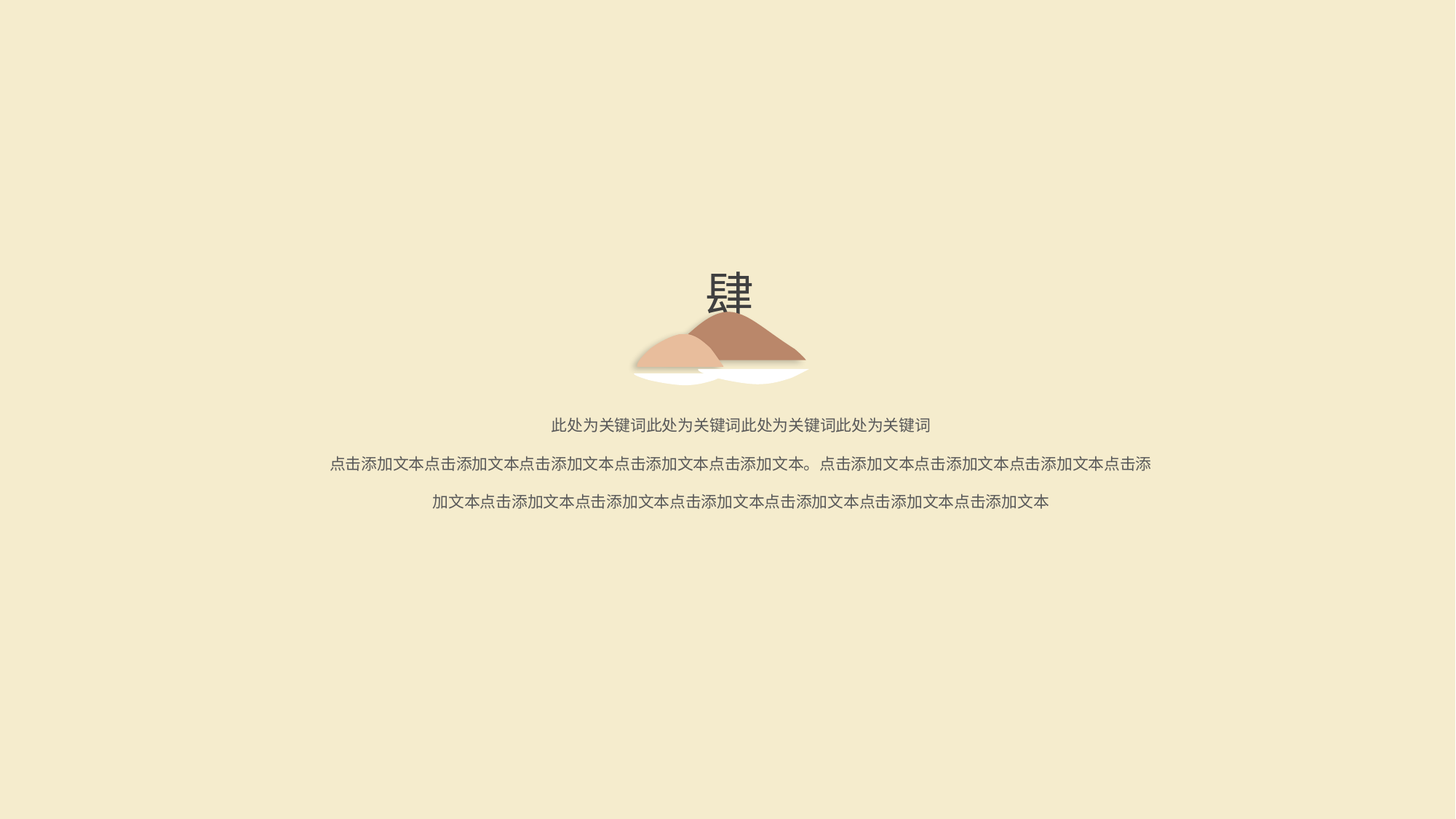

肆

此处为关键词此处为关键词此处为关键词此处为关键词
点击添加文本点击添加文本点击添加文本点击添加文本点击添加文本。点击添加文本点击添加文本点击添加文本点击添加文本点击添加文本点击添加文本点击添加文本点击添加文本点击添加文本点击添加文本